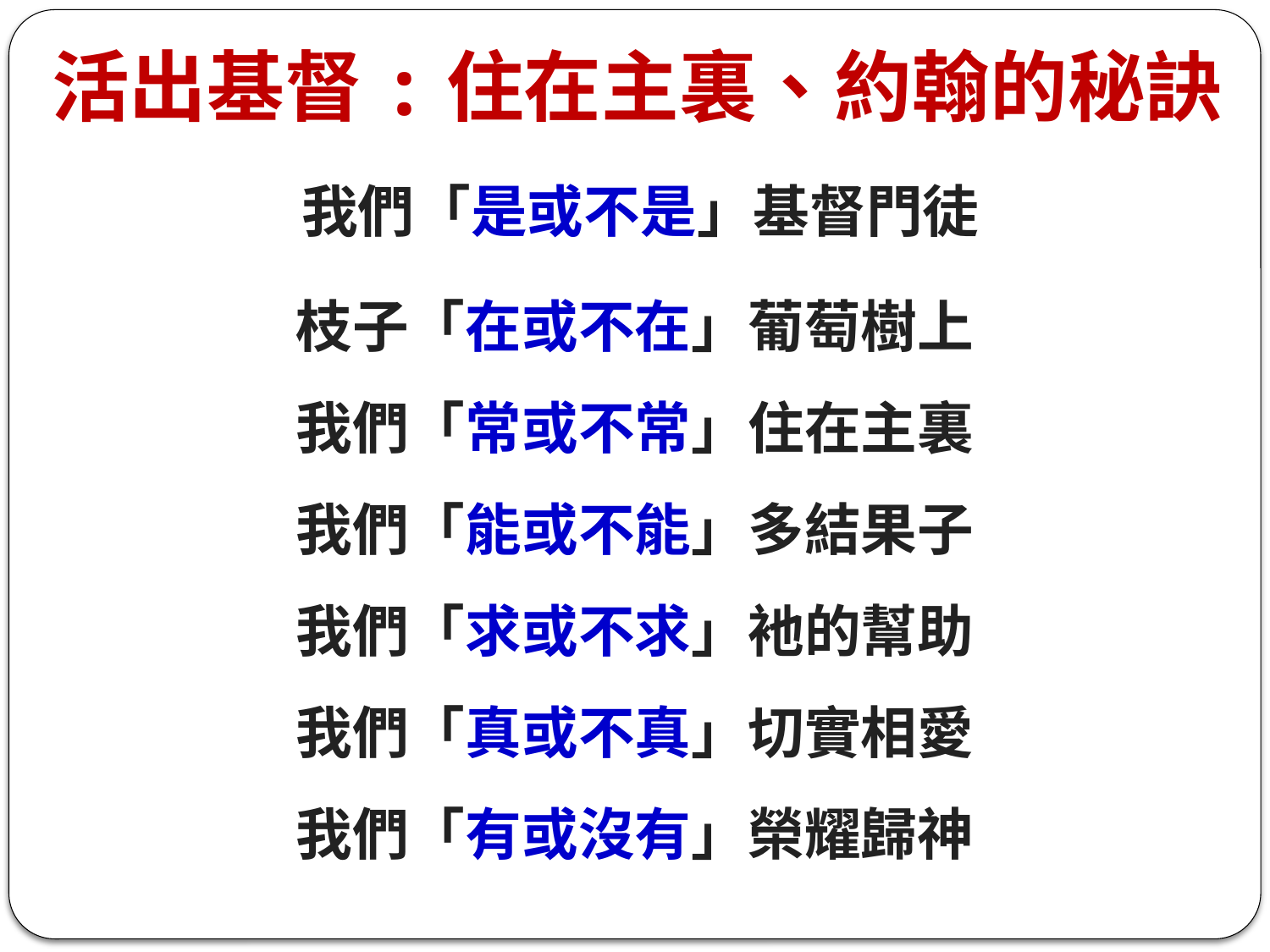

活出基督:住在主裏、約翰的秘訣
我們「是或不是」基督門徒
枝子「在或不在」葡萄樹上
我們「常或不常」住在主裏
我們「能或不能」多結果子
我們「求或不求」衪的幫助
我們「真或不真」切實相愛
我們「有或沒有」榮耀歸神